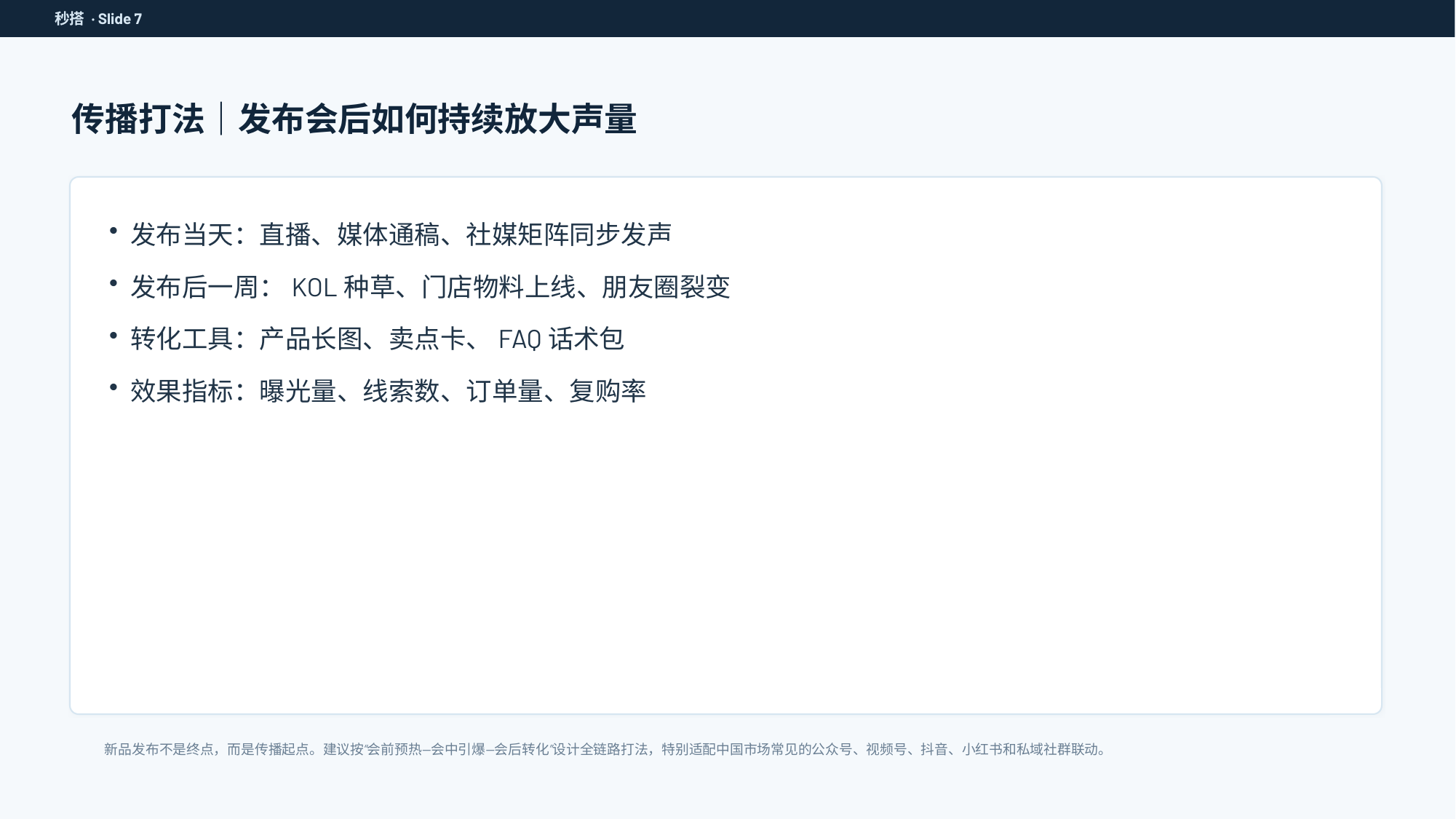

秒搭 · Slide 7
传播打法｜发布会后如何持续放大声量

发布当天：直播、媒体通稿、社媒矩阵同步发声
发布后一周：KOL种草、门店物料上线、朋友圈裂变
转化工具：产品长图、卖点卡、FAQ话术包
效果指标：曝光量、线索数、订单量、复购率
新品发布不是终点，而是传播起点。建议按“会前预热—会中引爆—会后转化”设计全链路打法，特别适配中国市场常见的公众号、视频号、抖音、小红书和私域社群联动。